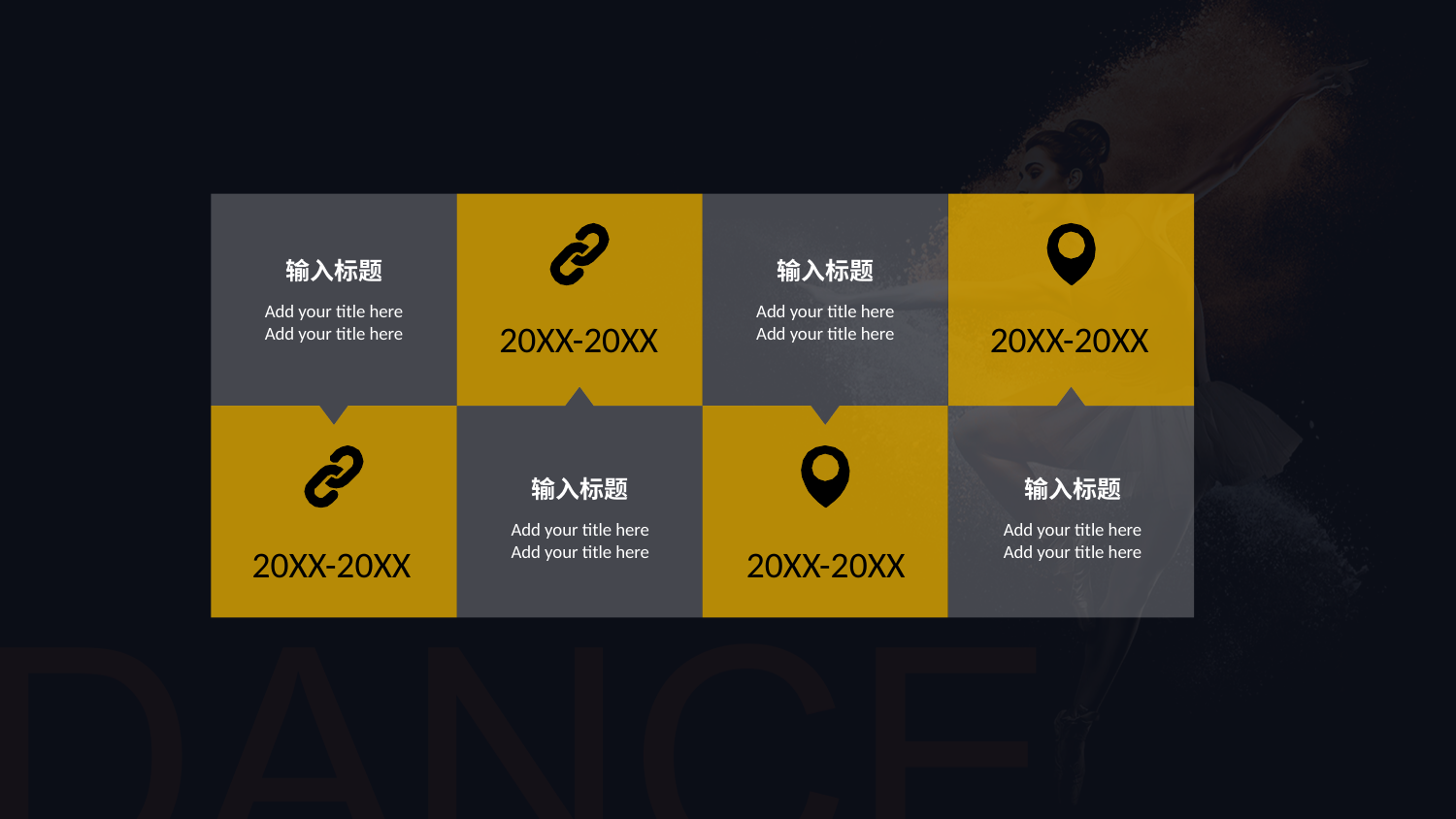

输入标题
Add your title here
Add your title here

20XX-20XX

输入标题
Add your title here
Add your title here

20XX-20XX

输入标题
Add your title here
Add your title here

输入标题
Add your title here
Add your title here

20XX-20XX

20XX-20XX